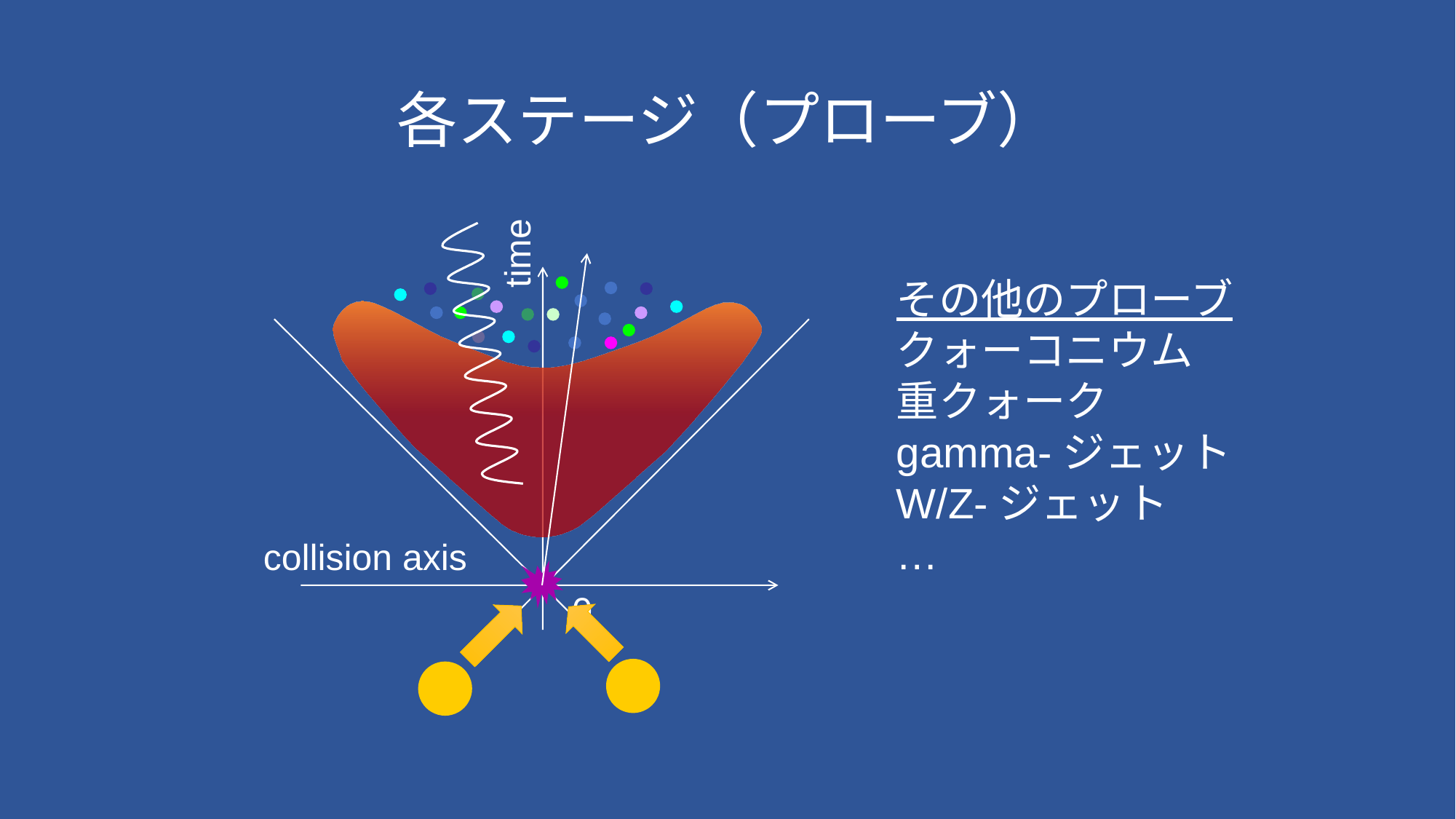

# 各ステージ（プローブ）
time

collision axis

0

その他のプローブ
クォーコニウム
重クォーク
gamma-ジェット
W/Z-ジェット
…